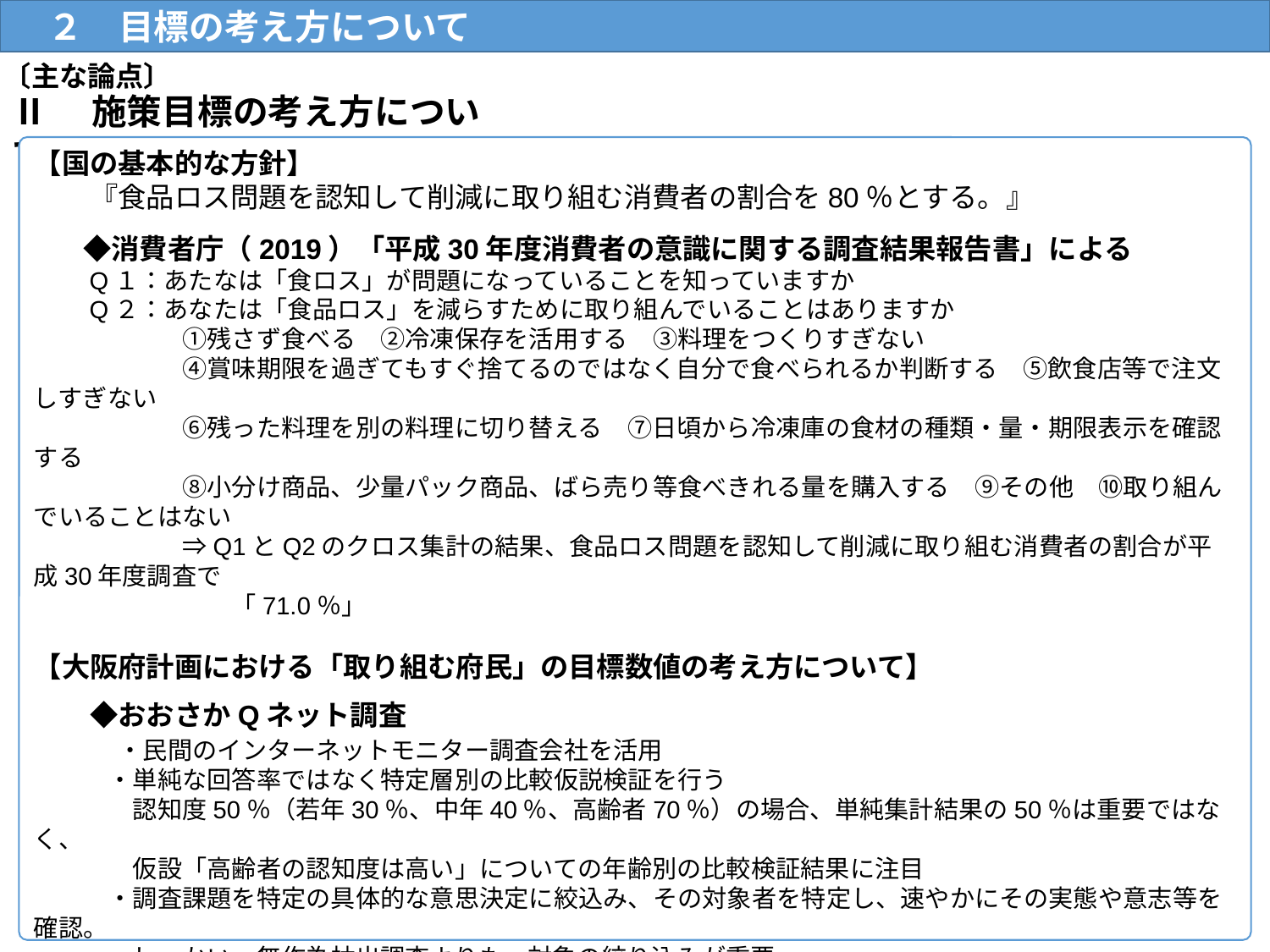

２　目標の考え方について
15
〔主な論点〕
Ⅱ　施策目標の考え方について
【国の基本的な方針】
　　『食品ロス問題を認知して削減に取り組む消費者の割合を80％とする。』

　　◆消費者庁（2019）「平成30年度消費者の意識に関する調査結果報告書」による
　　Q１：あたなは「食ロス」が問題になっていることを知っていますか
　　Q２：あなたは「食品ロス」を減らすために取り組んでいることはありますか
　　　　　　①残さず食べる　②冷凍保存を活用する　③料理をつくりすぎない
　　　　　　④賞味期限を過ぎてもすぐ捨てるのではなく自分で食べられるか判断する　⑤飲食店等で注文しすぎない
　　　　　　⑥残った料理を別の料理に切り替える　⑦日頃から冷凍庫の食材の種類・量・期限表示を確認する
　　　　　　⑧小分け商品、少量パック商品、ばら売り等食べきれる量を購入する　⑨その他　⑩取り組んでいることはない
　　　　　　⇒Q1とQ2のクロス集計の結果、食品ロス問題を認知して削減に取り組む消費者の割合が平成30年度調査で
　　　　　　　　「71.0％」

【大阪府計画における「取り組む府民」の目標数値の考え方について】

　　◆おおさかQネット調査
　　　・民間のインターネットモニター調査会社を活用
　　　・単純な回答率ではなく特定層別の比較仮説検証を行う
　　　　認知度50％（若年30％、中年40％、高齢者70％）の場合、単純集計結果の50％は重要ではなく、
　　　　仮設「高齢者の認知度は高い」についての年齢別の比較検証結果に注目
　　　・調査課題を特定の具体的な意思決定に絞込み、その対象者を特定し、速やかにその実態や意志等を確認。
　　　　しっかい、無作為抽出調査よりも、対象の絞り込みが重要
　　　　⇒　「おおさかQネット調査」により、国と同様の「食品ロス問題を認知して削減に取り組む府民の割合」の裏付けを得る
　　　　　　のは困難

　　◆（案）指標により食品ロス削減の取組状況を進捗管理、評価
　　　・指標例：パートナーシップ事業者数、10月食品ロス削減月間における取組数等